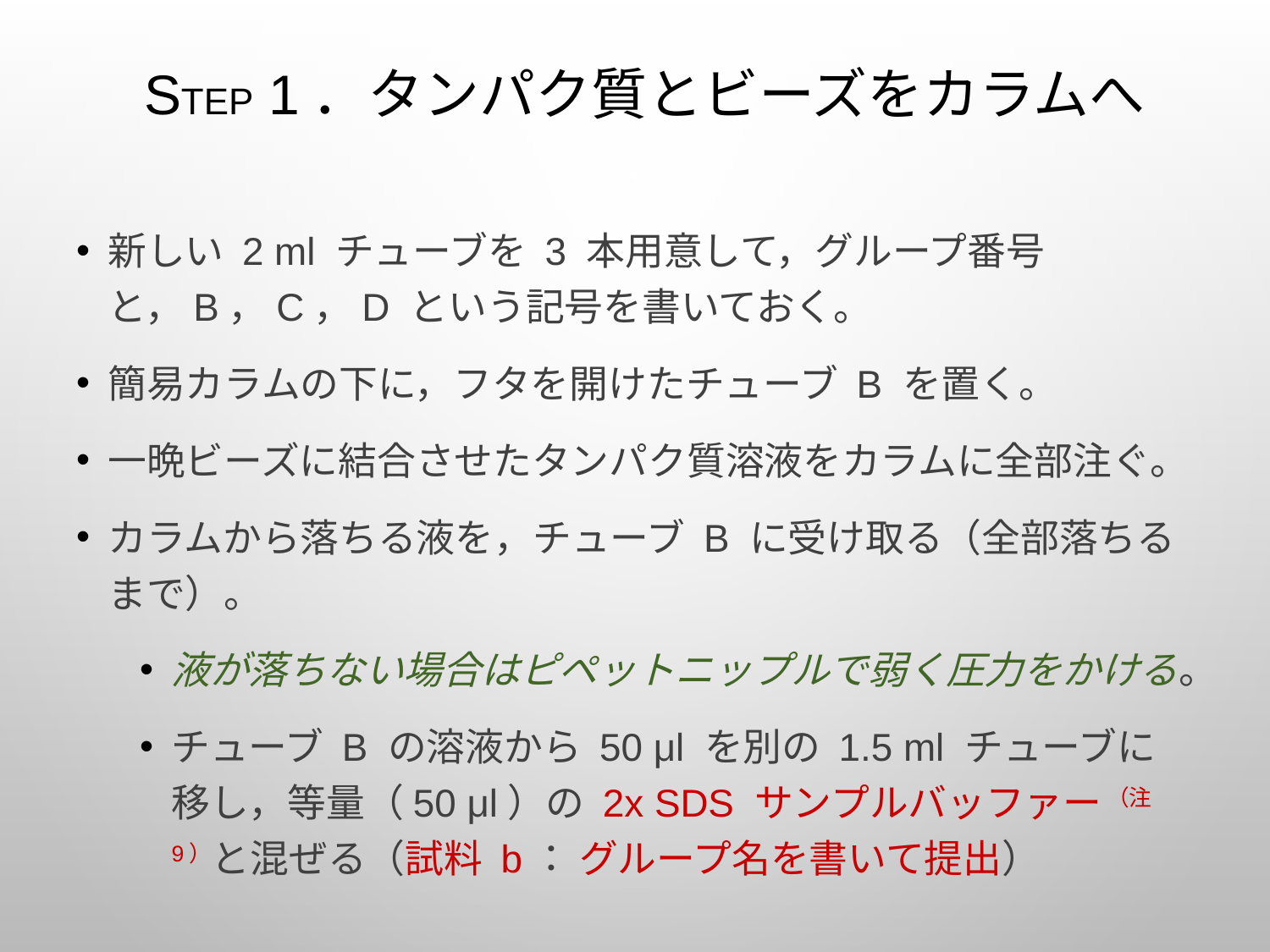

# STEP 1．タンパク質とビーズをカラムへ
新しい 2 ml チューブを 3 本用意して，グループ番号と，B，C，D という記号を書いておく。
簡易カラムの下に，フタを開けたチューブ B を置く。
一晩ビーズに結合させたタンパク質溶液をカラムに全部注ぐ。
カラムから落ちる液を，チューブ B に受け取る（全部落ちるまで）。
液が落ちない場合はピペットニップルで弱く圧力をかける。
チューブ B の溶液から 50 μl を別の 1.5 ml チューブに移し，等量（50 μl）の 2x SDS サンプルバッファー （注 9）と混ぜる（試料 b： グループ名を書いて提出）